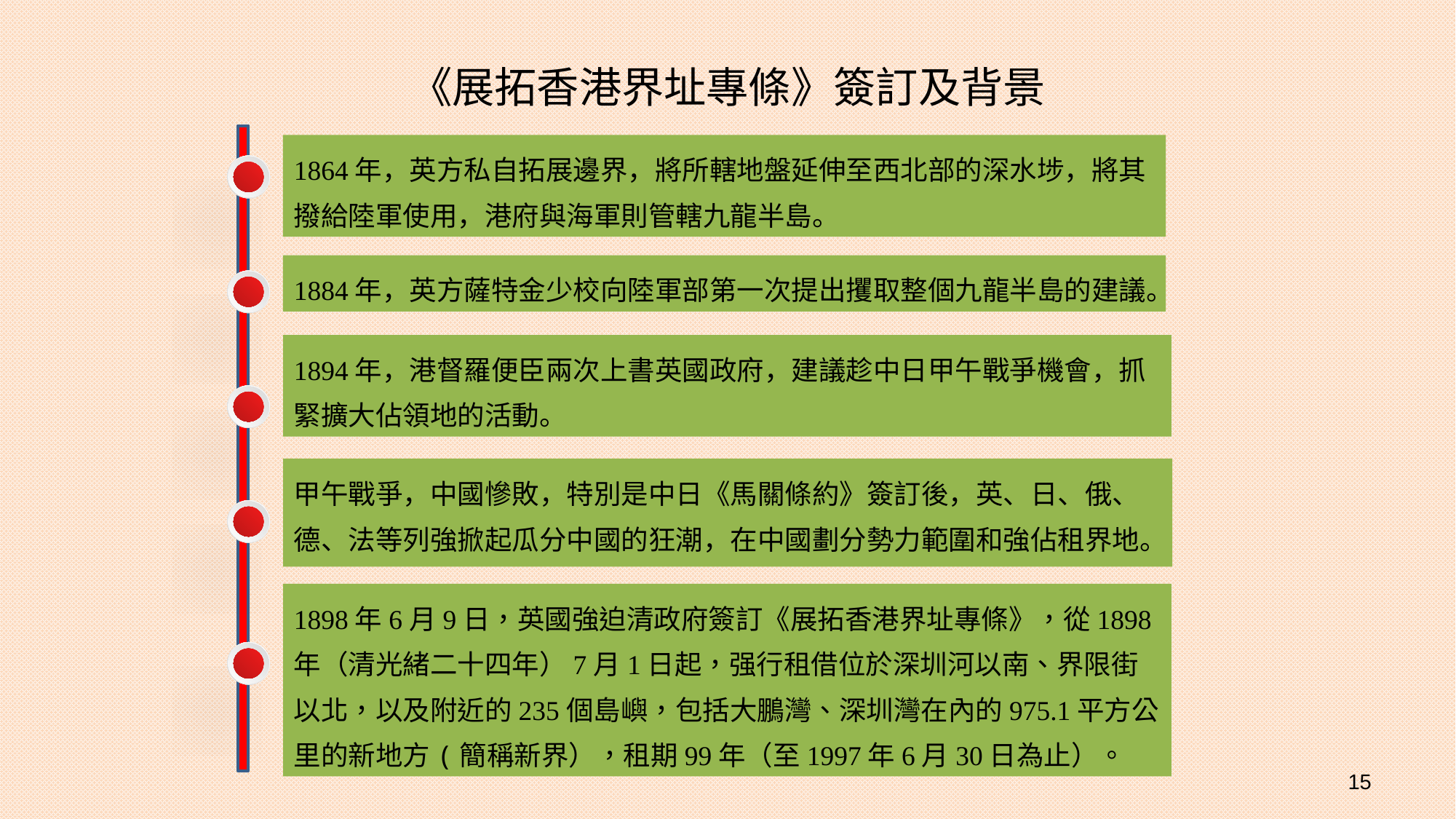

# 《展拓香港界址專條》簽訂及背景
1864年，英方私自拓展邊界，將所轄地盤延伸至西北部的深水埗，將其撥給陸軍使用，港府與海軍則管轄九龍半島。

1884年，英方薩特金少校向陸軍部第一次提出攫取整個九龍半島的建議。

1894年，港督羅便臣兩次上書英國政府，建議趁中日甲午戰爭機會，抓緊擴大佔領地的活動。

甲午戰爭，中國慘敗，特別是中日《馬關條約》簽訂後，英、日、俄、德、法等列強掀起瓜分中國的狂潮，在中國劃分勢力範圍和強佔租界地。

1898年6月9日，英國強迫清政府簽訂《展拓香港界址專條》，從1898年（清光緒二十四年）7月1日起，强行租借位於深圳河以南、界限街以北，以及附近的235個島嶼，包括大鵬灣、深圳灣在內的975.1平方公里的新地方(簡稱新界），租期99年（至1997年6月30日為止）。

15